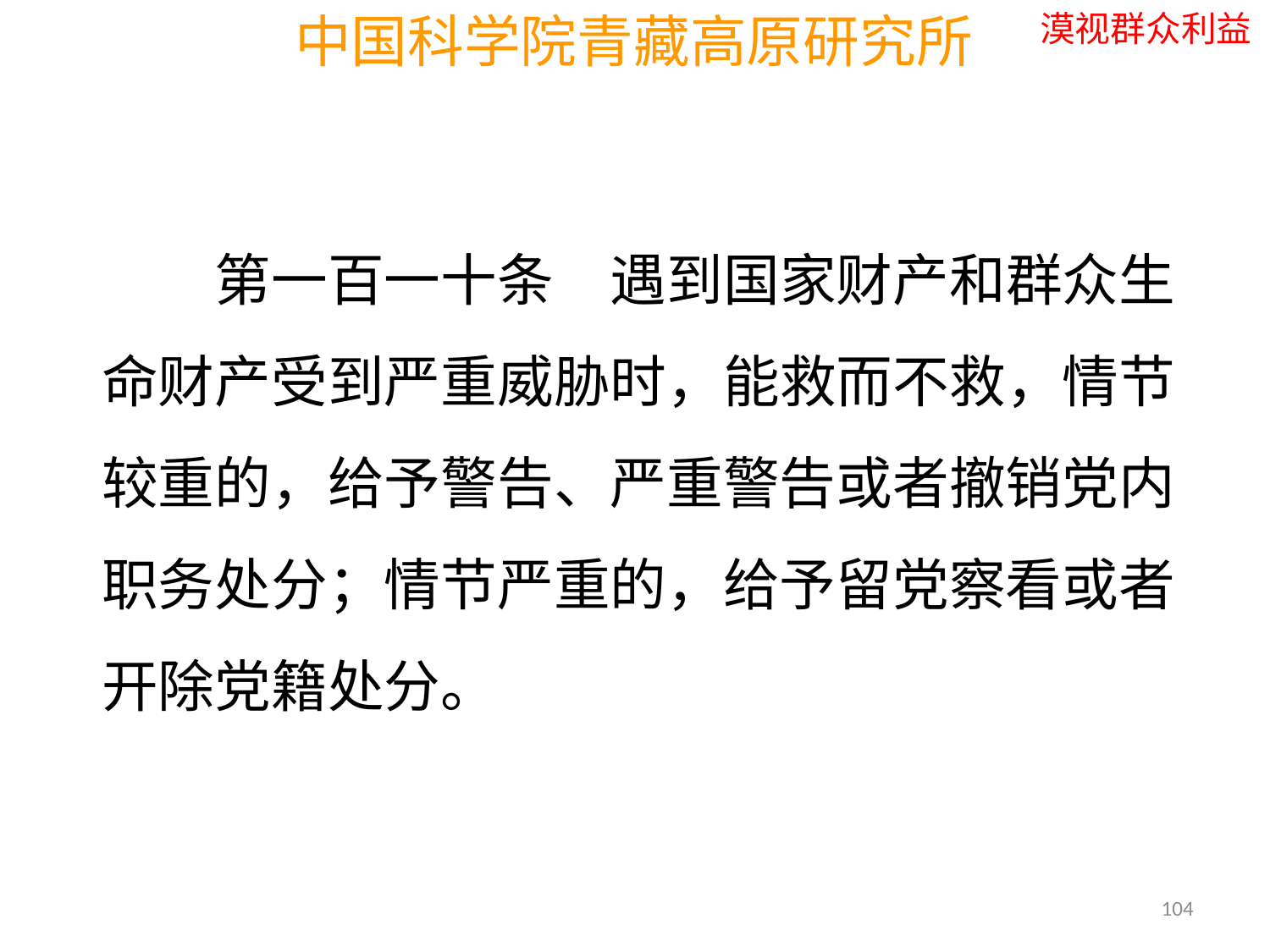

漠视群众利益
　　第一百一十条　遇到国家财产和群众生命财产受到严重威胁时，能救而不救，情节较重的，给予警告、严重警告或者撤销党内职务处分；情节严重的，给予留党察看或者开除党籍处分。
104